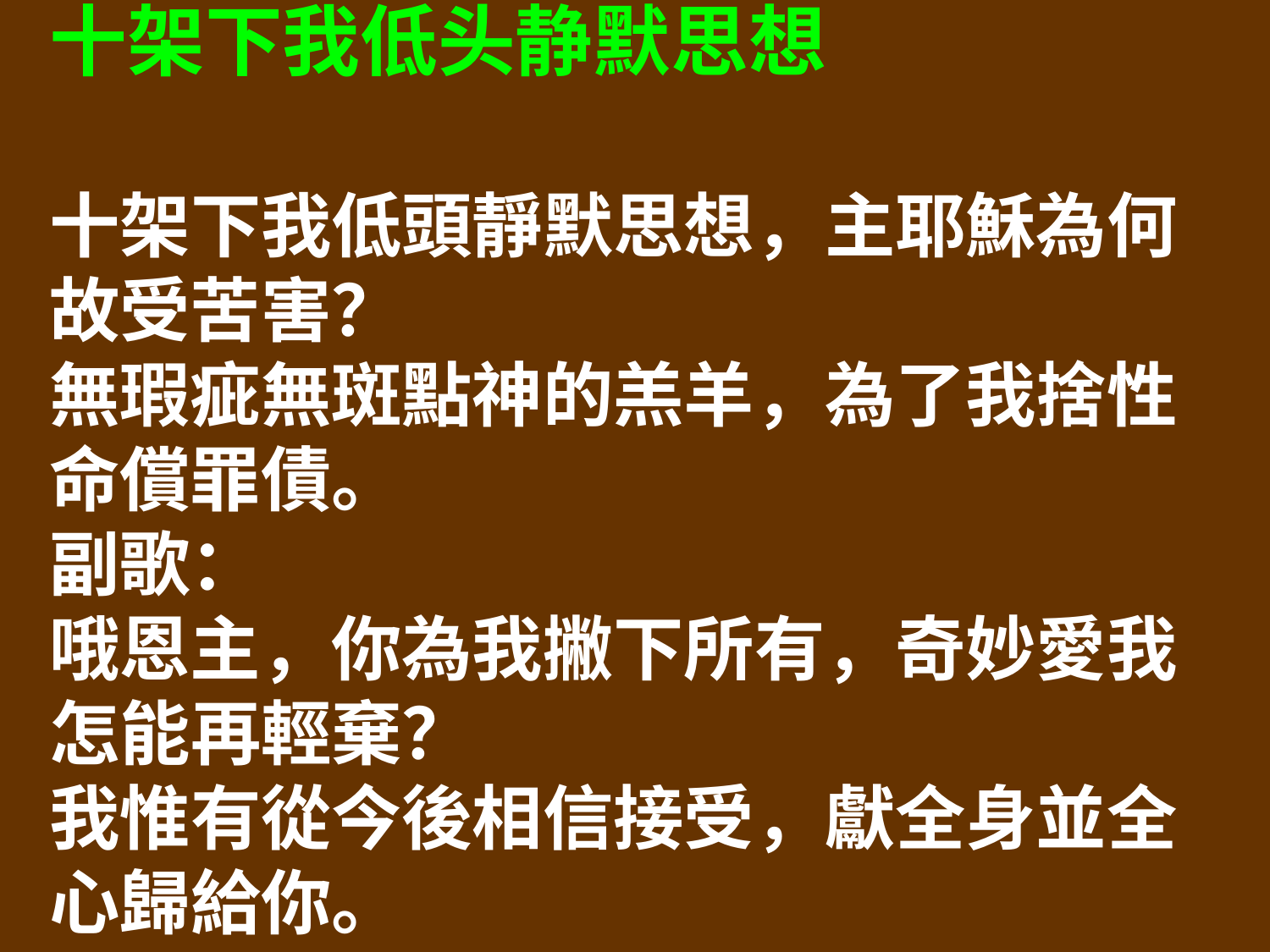

十架下我低头静默思想

十架下我低頭靜默思想，主耶穌為何故受苦害？
無瑕疵無斑點神的羔羊，為了我捨性命償罪債。
副歌：
哦恩主，你為我撇下所有，奇妙愛我怎能再輕棄？
我惟有從今後相信接受，獻全身並全心歸給你。

我本是一罪奴沉溺罪中，無前途無盼望真可危。
誰想到主救恩如此深宏，竟然肯無條件死代罪。
副歌：